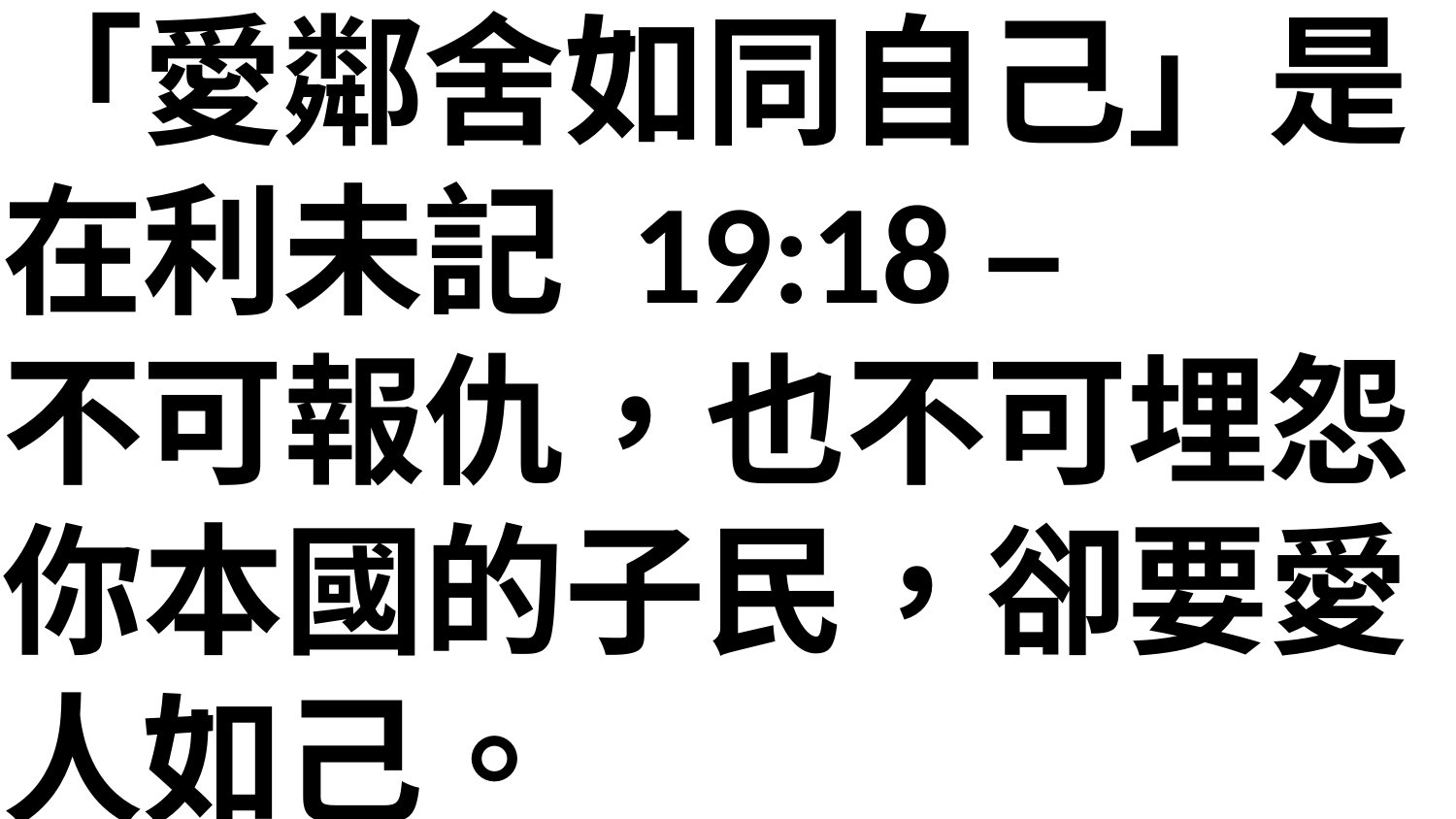

「愛鄰舍如同自己」是在利未記 19:18 –
不可報仇，也不可埋怨你本國的子民，卻要愛人如己。